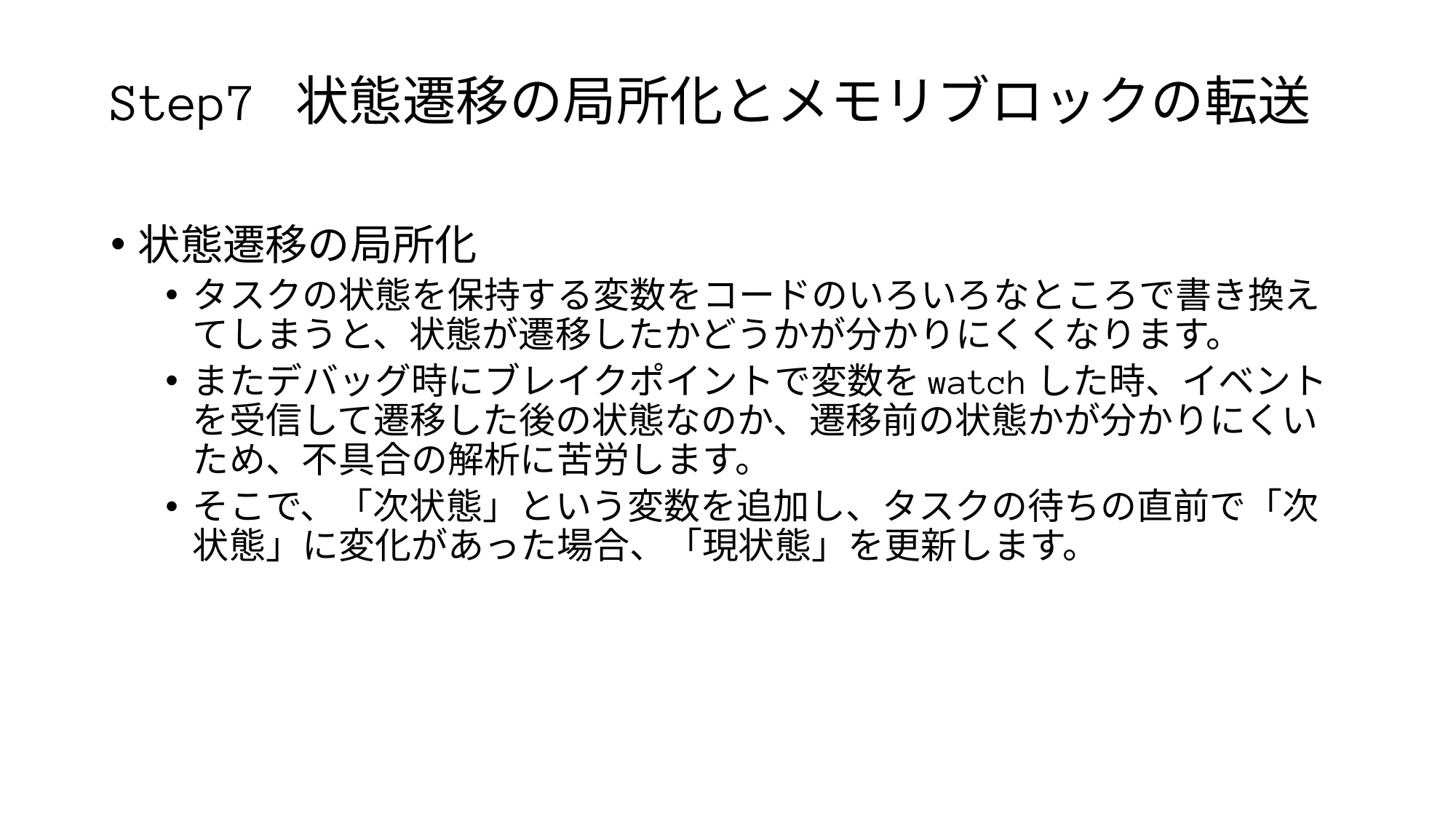

# Step7 状態遷移の局所化とメモリブロックの転送
状態遷移の局所化
タスクの状態を保持する変数をコードのいろいろなところで書き換えてしまうと、状態が遷移したかどうかが分かりにくくなります。
またデバッグ時にブレイクポイントで変数をwatchした時、イベントを受信して遷移した後の状態なのか、遷移前の状態かが分かりにくいため、不具合の解析に苦労します。
そこで、「次状態」という変数を追加し、タスクの待ちの直前で「次状態」に変化があった場合、「現状態」を更新します。